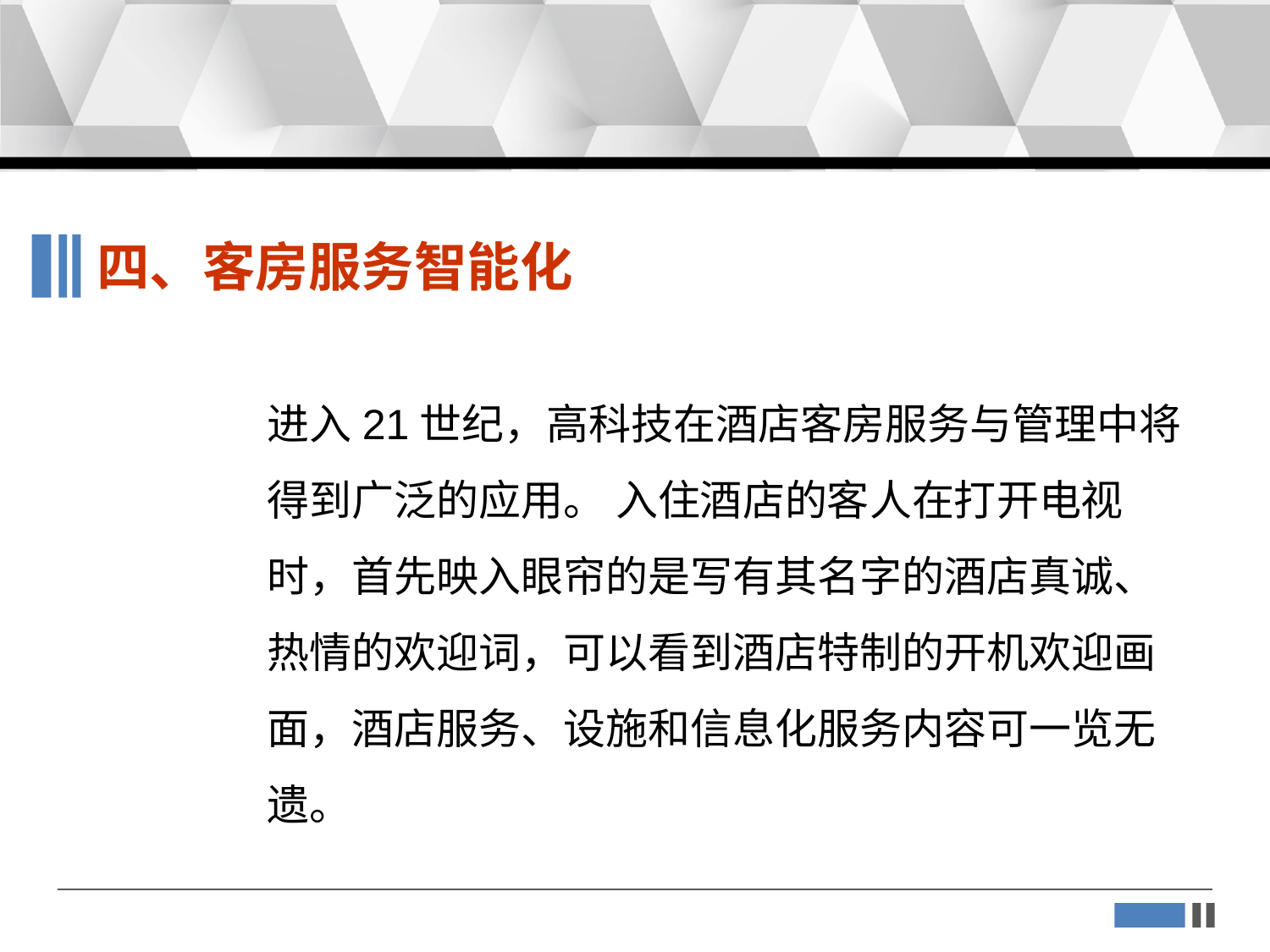

四、客房服务智能化

进入21世纪，高科技在酒店客房服务与管理中将得到广泛的应用。 入住酒店的客人在打开电视时，首先映入眼帘的是写有其名字的酒店真诚、热情的欢迎词，可以看到酒店特制的开机欢迎画面，酒店服务、设施和信息化服务内容可一览无遗。